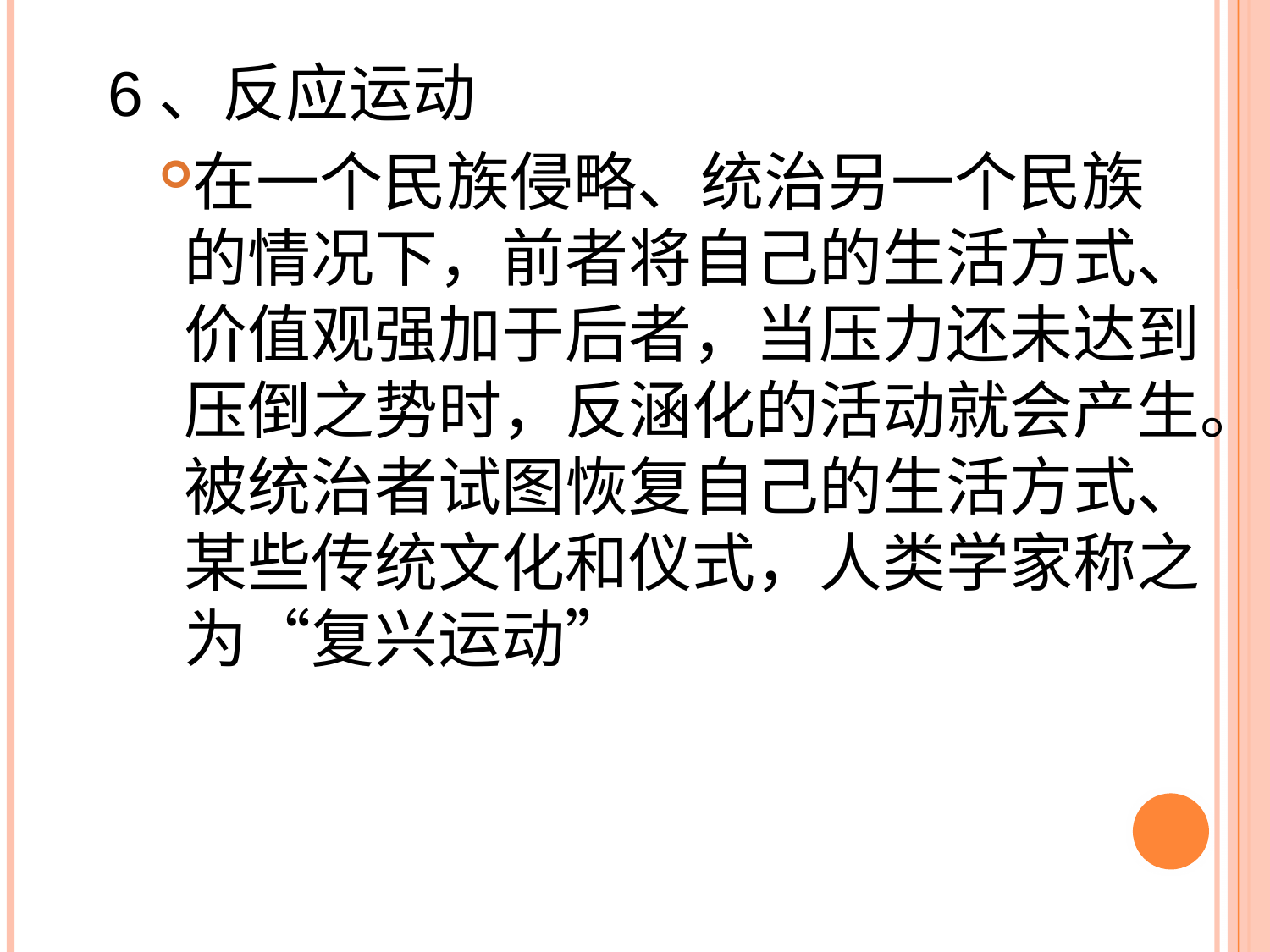

6、反应运动
在一个民族侵略、统治另一个民族的情况下，前者将自己的生活方式、价值观强加于后者，当压力还未达到压倒之势时，反涵化的活动就会产生。被统治者试图恢复自己的生活方式、某些传统文化和仪式，人类学家称之为“复兴运动”